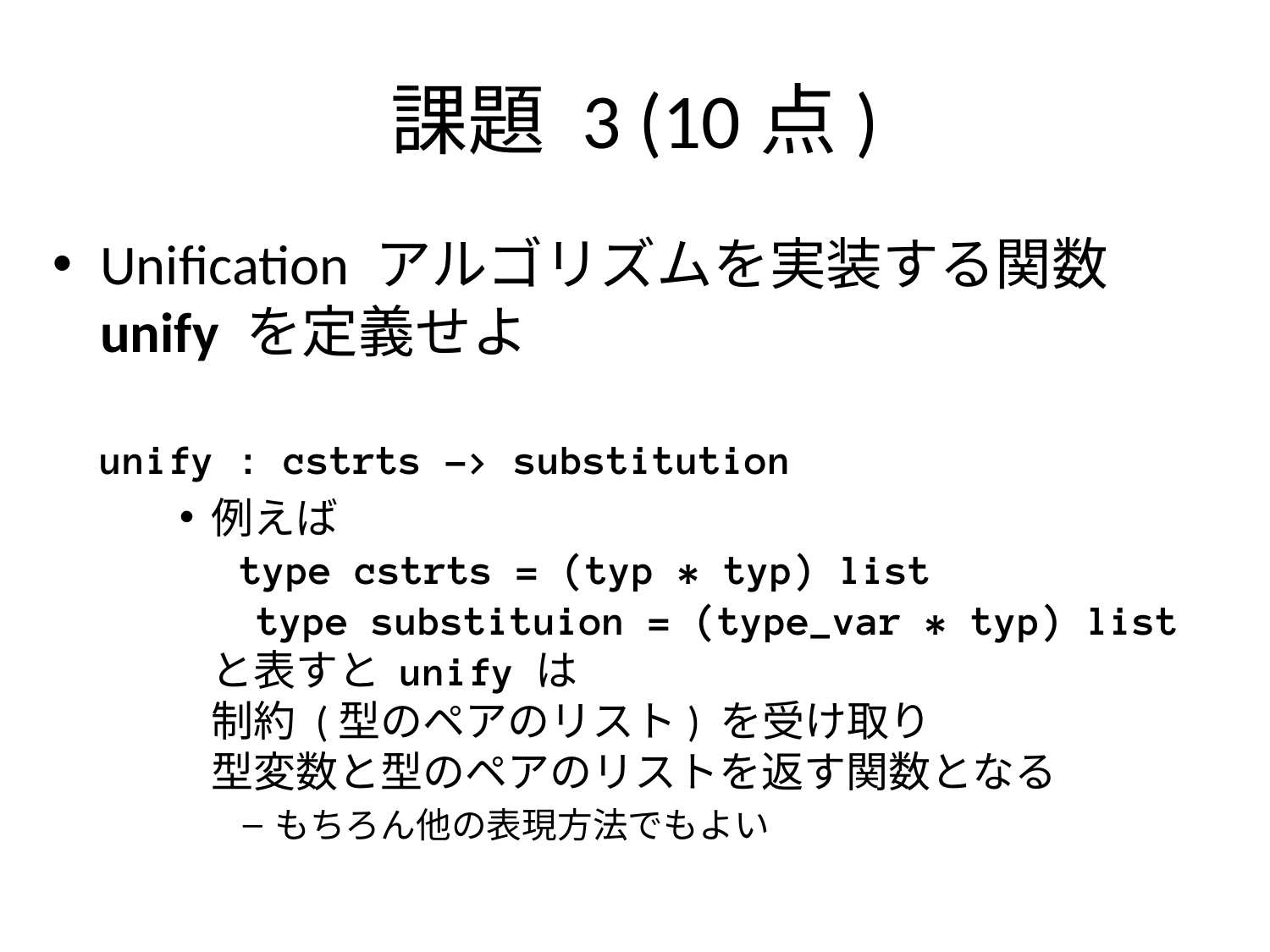

# 課題 3 (10点)
Unification アルゴリズムを実装する関数
unify を定義せよ
unify : cstrts -> substitution
例えば
  type cstrts = (typ * typ) list
  type substituion = (type_var * typ) list
と表すと unify は
制約 (型のペアのリスト) を受け取り
型変数と型のペアのリストを返す関数となる
もちろん他の表現方法でもよい